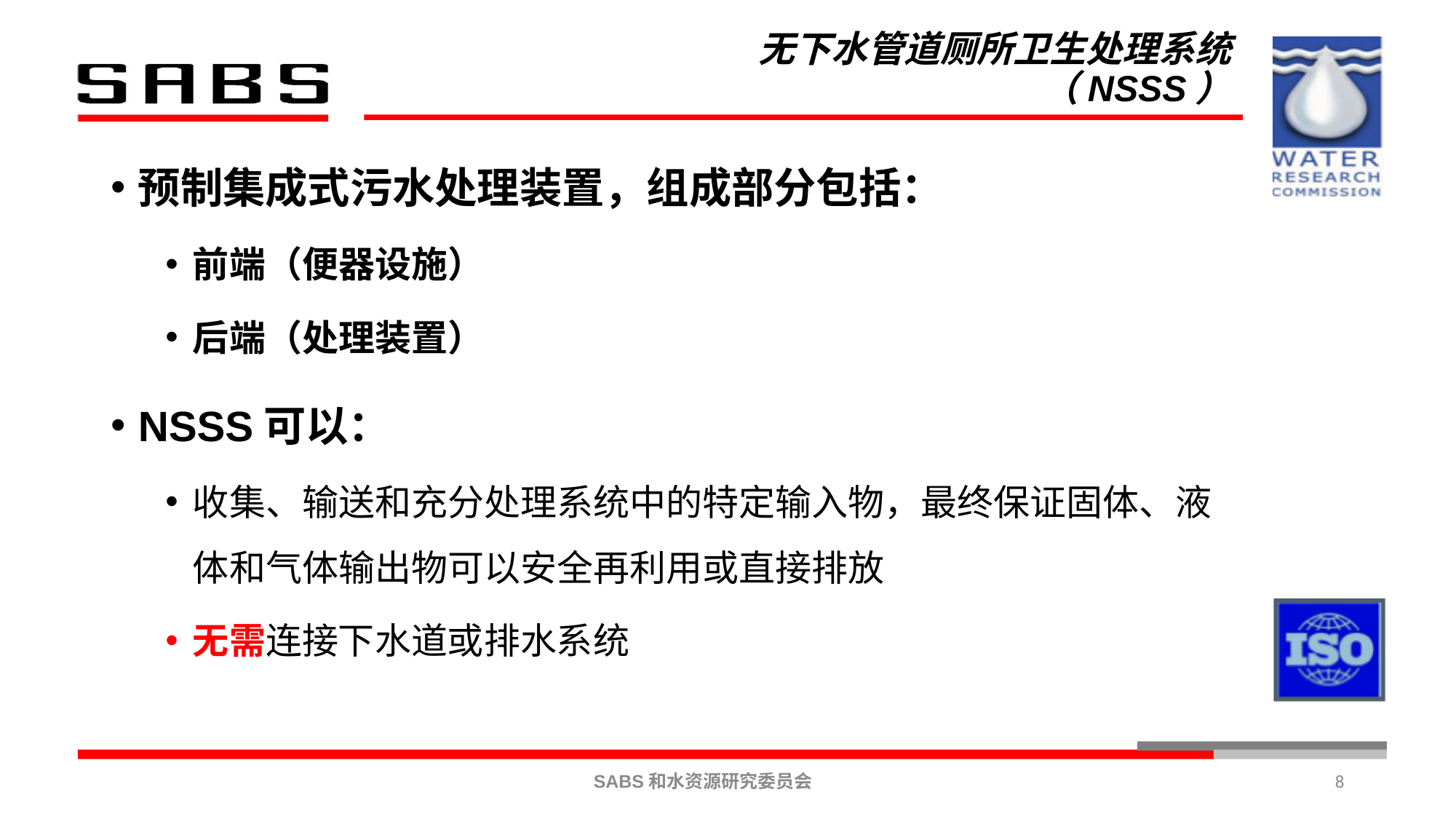

无下水管道厕所卫生处理系统（NSSS）
预制集成式污水处理装置，组成部分包括：
前端（便器设施）
后端（处理装置）
NSSS可以：
收集、输送和充分处理系统中的特定输入物，最终保证固体、液体和气体输出物可以安全再利用或直接排放
无需连接下水道或排水系统

8